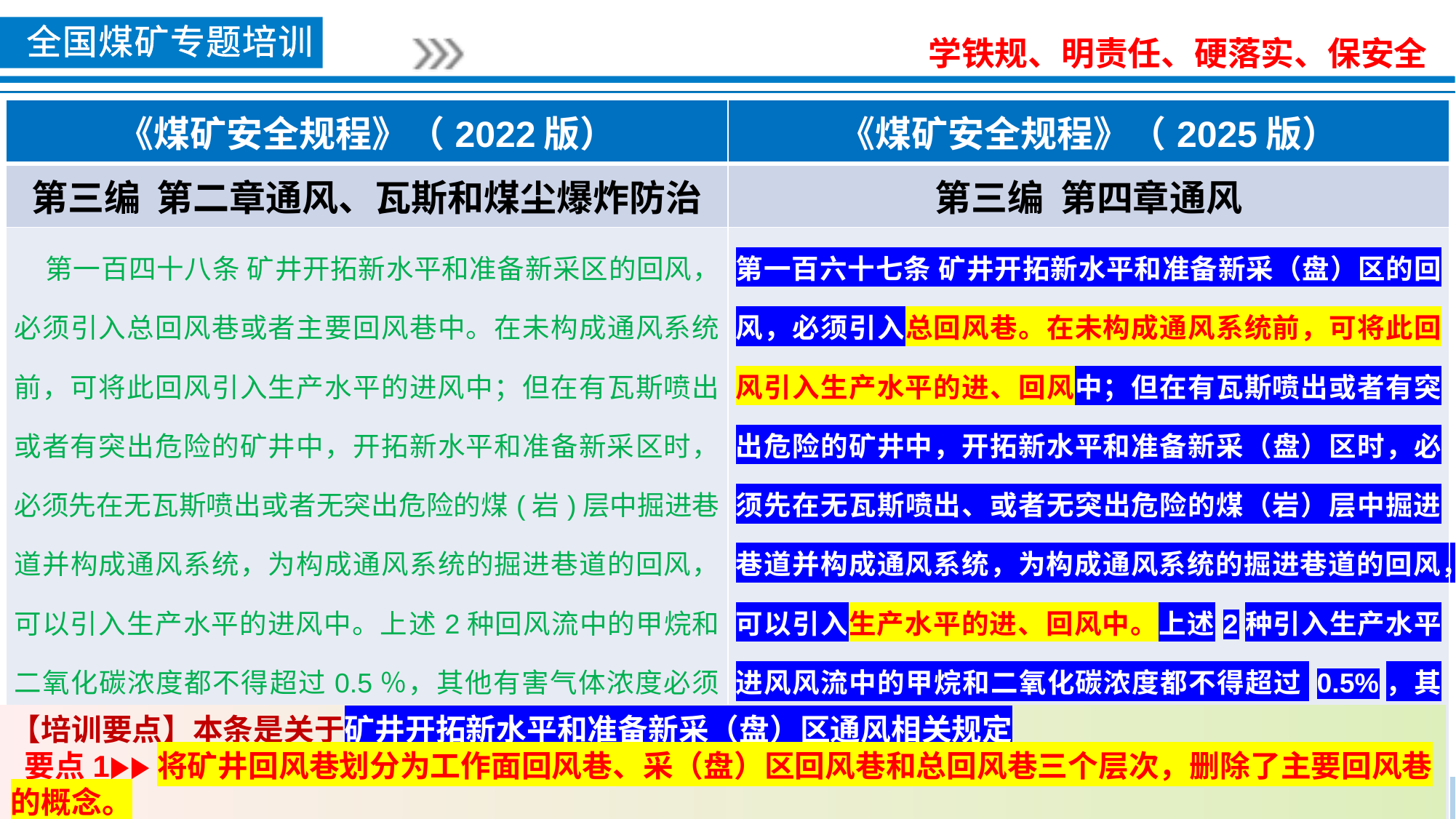

| 《煤矿安全规程》（2022版） | 《煤矿安全规程》（2025版） |
| --- | --- |
| 第三编 第二章通风、瓦斯和煤尘爆炸防治 | 第三编 第四章通风 |
| 第一百四十八条 矿井开拓新水平和准备新采区的回风，必须引入总回风巷或者主要回风巷中。在未构成通风系统前，可将此回风引入生产水平的进风中；但在有瓦斯喷出或者有突出危险的矿井中，开拓新水平和准备新采区时，必须先在无瓦斯喷出或者无突出危险的煤(岩)层中掘进巷道并构成通风系统，为构成通风系统的掘进巷道的回风，可以引入生产水平的进风中。上述2种回风流中的甲烷和二氧化碳浓度都不得超过0.5％，其他有害气体浓度必须符合本规程第一百三十五条的规定，并制定安全措施，报企业技术负责人审批。 | 第一百六十七条 矿井开拓新水平和准备新采（盘）区的回风，必须引入总回风巷。在未构成通风系统前，可将此回风引入生产水平的进、回风中；但在有瓦斯喷出或者有突出危险的矿井中，开拓新水平和准备新采（盘）区时，必须先在无瓦斯喷出、或者无突出危险的煤（岩）层中掘进巷道并构成通风系统，为构成通风系统的掘进巷道的回风，可以引入生产水平的进、回风中。上述2种引入生产水平进风风流中的甲烷和二氧化碳浓度都不得超过 0.5%，其他有害气体浓度必须符合本规程第一百五十七条的规定，并制定安全措施，报煤矿企业技术负责人审批。 |
【培训要点】本条是关于矿井开拓新水平和准备新采（盘）区通风相关规定
 要点1▶▶将矿井回风巷划分为工作面回风巷、采（盘）区回风巷和总回风巷三个层次，删除了主要回风巷的概念。
 要点2▶▶将“采区”修改为“采（盘）区”，描述更准确，覆盖了盘区。
要点3▶▶将“企业技术负责人”改为“煤矿企业技术负责人”，对象更为清晰，避免执行过程中的歧义。